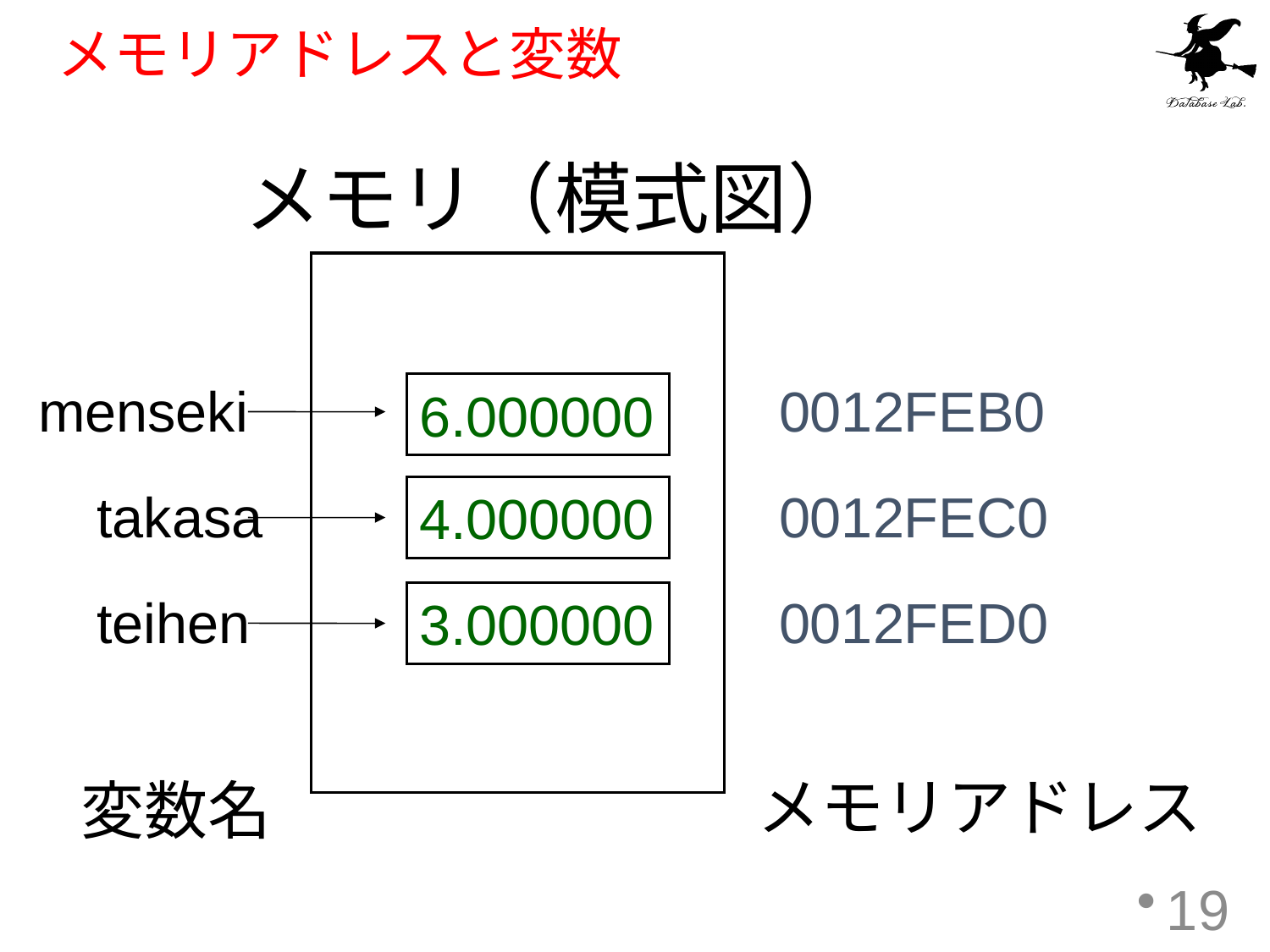

# メモリアドレスと変数
メモリ（模式図）

menseki
0012FEB0
6.000000

takasa
0012FEC0
4.000000

teihen
0012FED0
3.000000

メモリアドレス
変数名
19